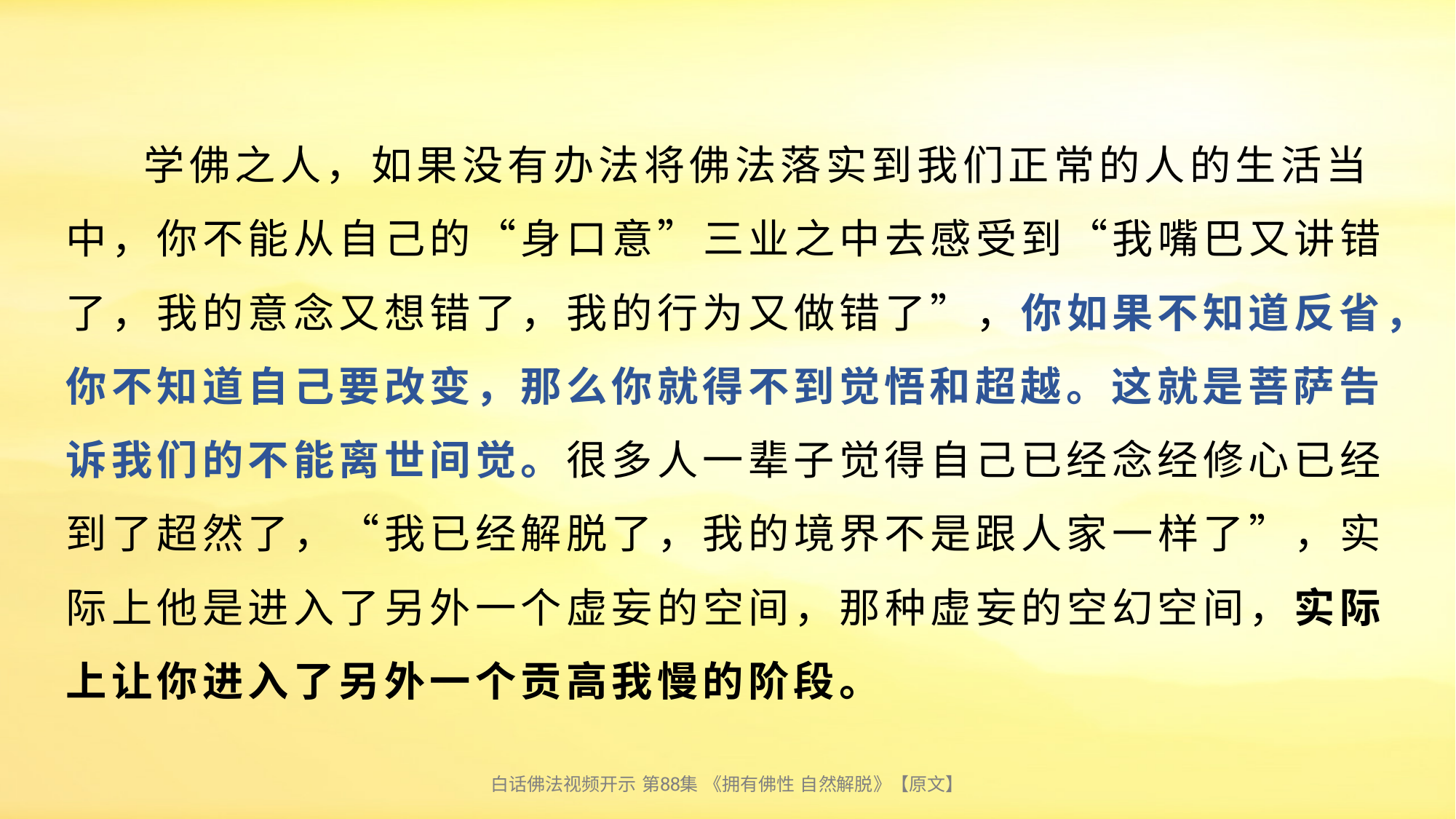

# 学佛之人，如果没有办法将佛法落实到我们正常的人的生活当中，你不能从自己的“身口意”三业之中去感受到“我嘴巴又讲错了，我的意念又想错了，我的行为又做错了”，你如果不知道反省，你不知道自己要改变，那么你就得不到觉悟和超越。这就是菩萨告诉我们的不能离世间觉。很多人一辈子觉得自己已经念经修心已经到了超然了，“我已经解脱了，我的境界不是跟人家一样了”，实际上他是进入了另外一个虚妄的空间，那种虚妄的空幻空间，实际上让你进入了另外一个贡高我慢的阶段。
白话佛法视频开示 第88集 《拥有佛性 自然解脱》【原文】